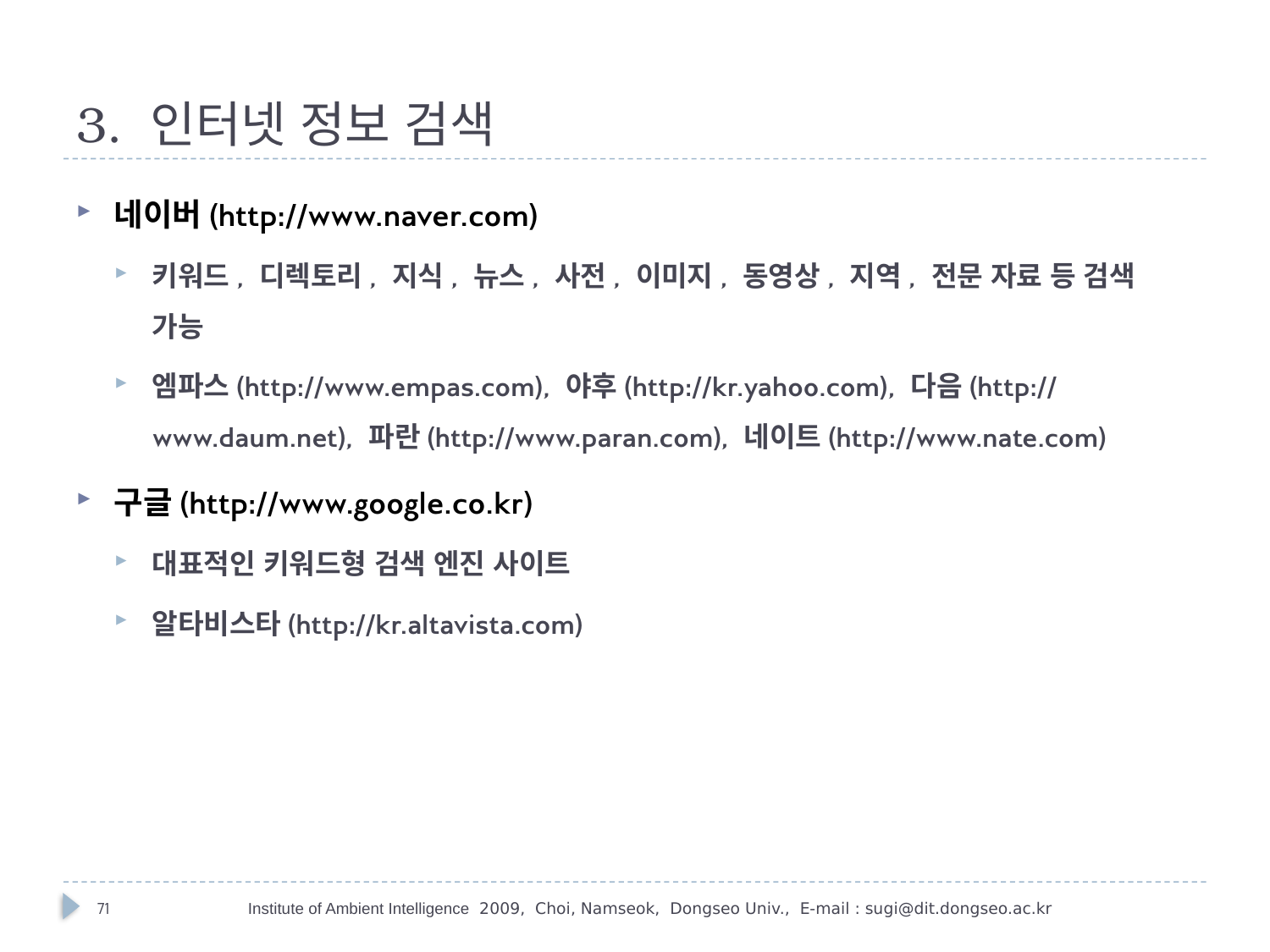

# 3. 인터넷 정보 검색
네이버(http://www.naver.com)
키워드, 디렉토리, 지식, 뉴스, 사전, 이미지, 동영상, 지역, 전문 자료 등 검색 가능
엠파스(http://www.empas.com), 야후(http://kr.yahoo.com), 다음(http://www.daum.net), 파란(http://www.paran.com), 네이트(http://www.nate.com)
구글(http://www.google.co.kr)
대표적인 키워드형 검색 엔진 사이트
알타비스타(http://kr.altavista.com)